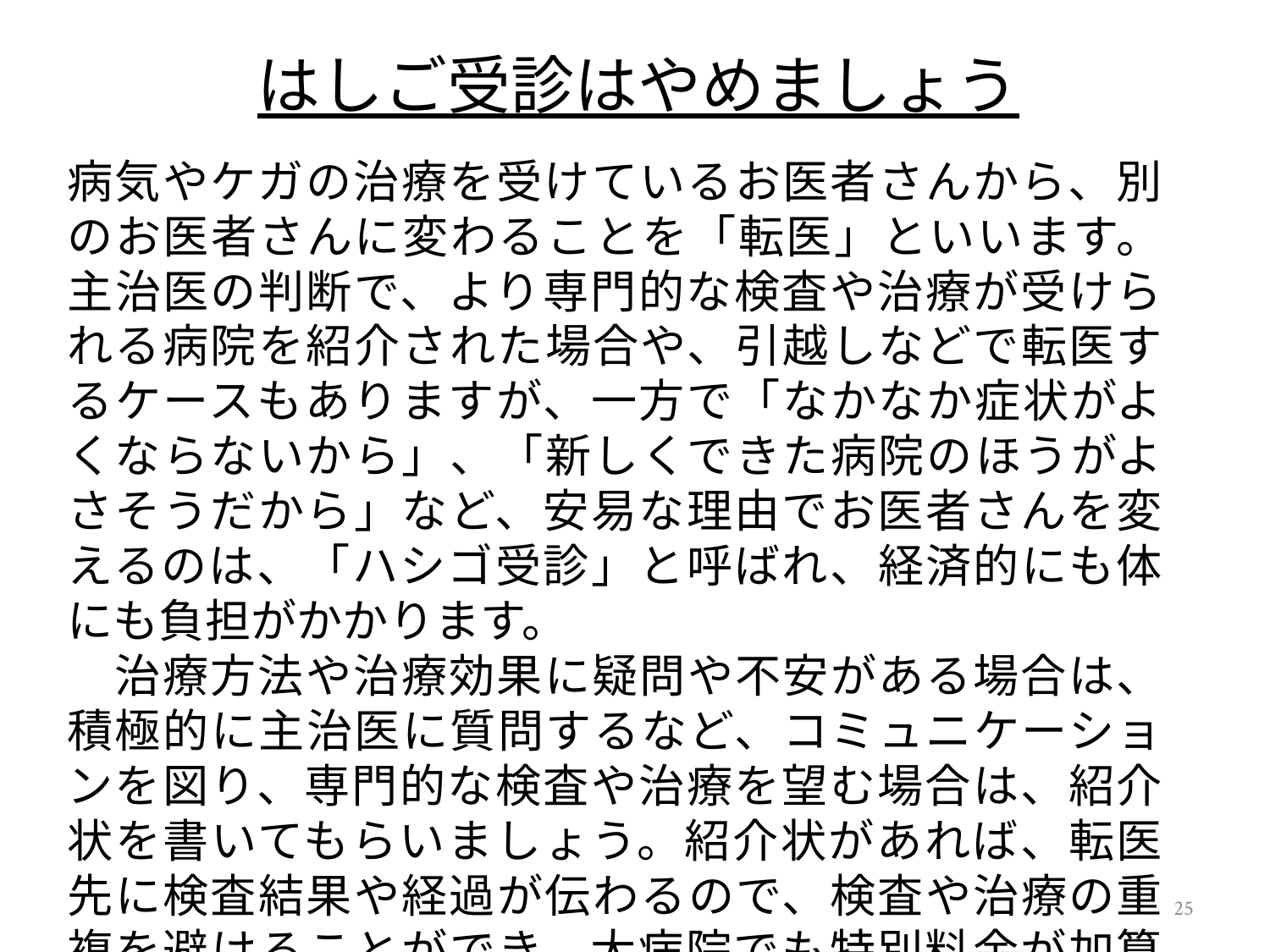

# はしご受診はやめましょう
病気やケガの治療を受けているお医者さんから、別のお医者さんに変わることを「転医」といいます。主治医の判断で、より専門的な検査や治療が受けられる病院を紹介された場合や、引越しなどで転医するケースもありますが、一方で「なかなか症状がよくならないから」、「新しくできた病院のほうがよさそうだから」など、安易な理由でお医者さんを変えるのは、「ハシゴ受診」と呼ばれ、経済的にも体にも負担がかかります。
　治療方法や治療効果に疑問や不安がある場合は、積極的に主治医に質問するなど、コミュニケーションを図り、専門的な検査や治療を望む場合は、紹介状を書いてもらいましょう。紹介状があれば、転医先に検査結果や経過が伝わるので、検査や治療の重複を避けることができ、大病院でも特別料金が加算されません。
25